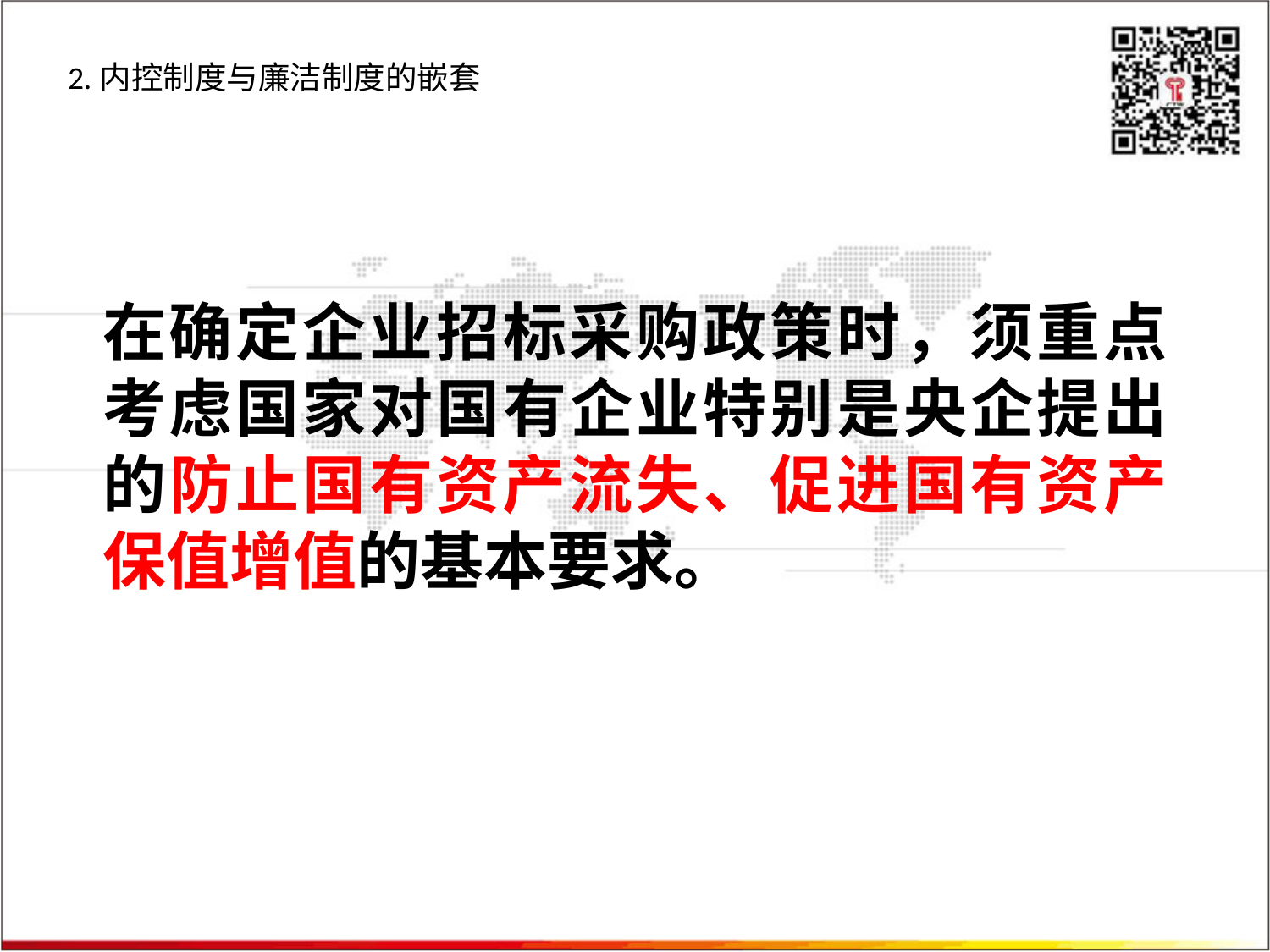

2.内控制度与廉洁制度的嵌套标投标争议的解决
在确定企业招标采购政策时，须重点考虑国家对国有企业特别是央企提出的防止国有资产流失、促进国有资产保值增值的基本要求。